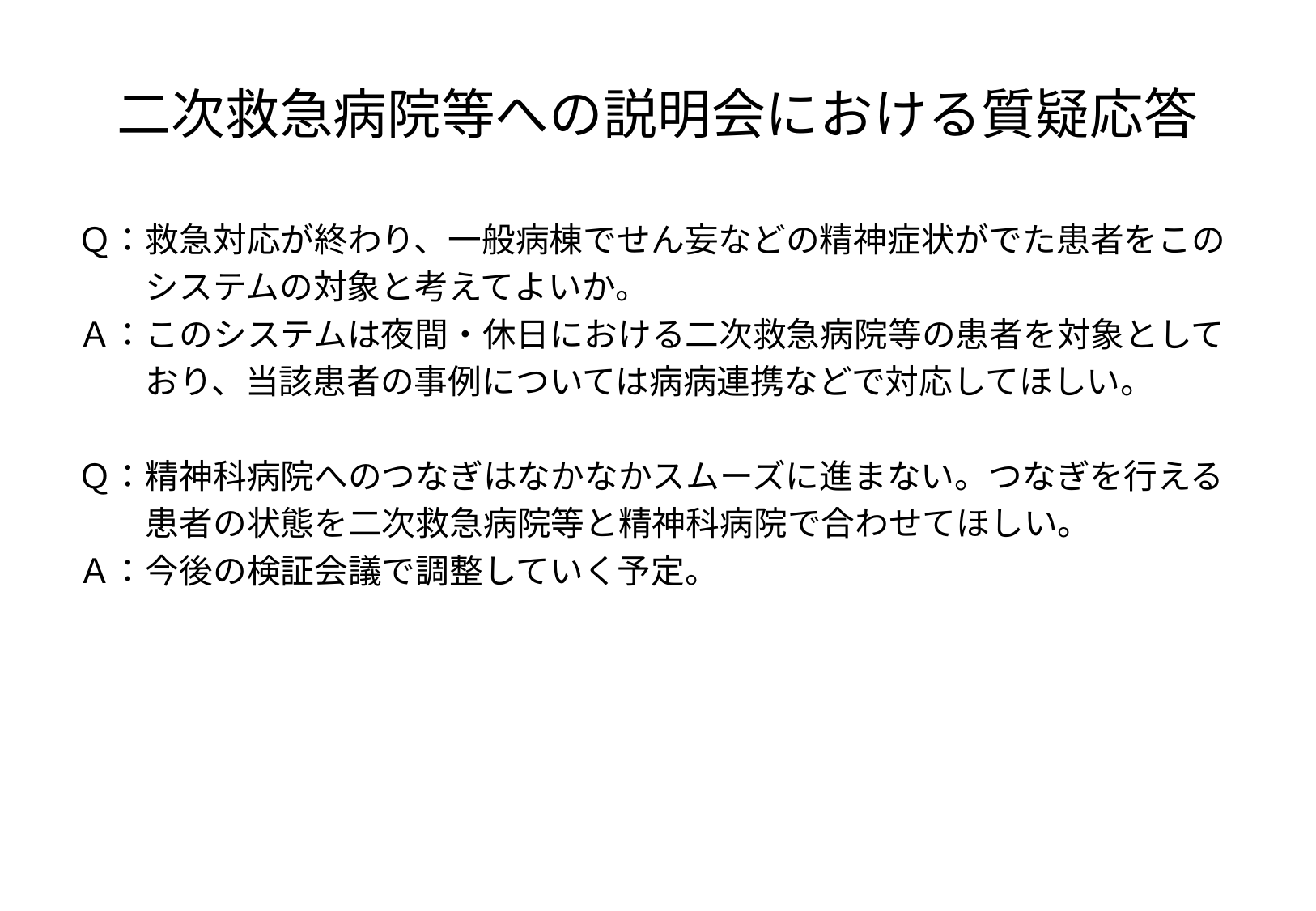

# 二次救急病院等への説明会における質疑応答
Ｑ：救急対応が終わり、一般病棟でせん妄などの精神症状がでた患者をこの
　　システムの対象と考えてよいか。
Ａ：このシステムは夜間・休日における二次救急病院等の患者を対象として
　　おり、当該患者の事例については病病連携などで対応してほしい。

Ｑ：精神科病院へのつなぎはなかなかスムーズに進まない。つなぎを行える
　　患者の状態を二次救急病院等と精神科病院で合わせてほしい。
Ａ：今後の検証会議で調整していく予定。